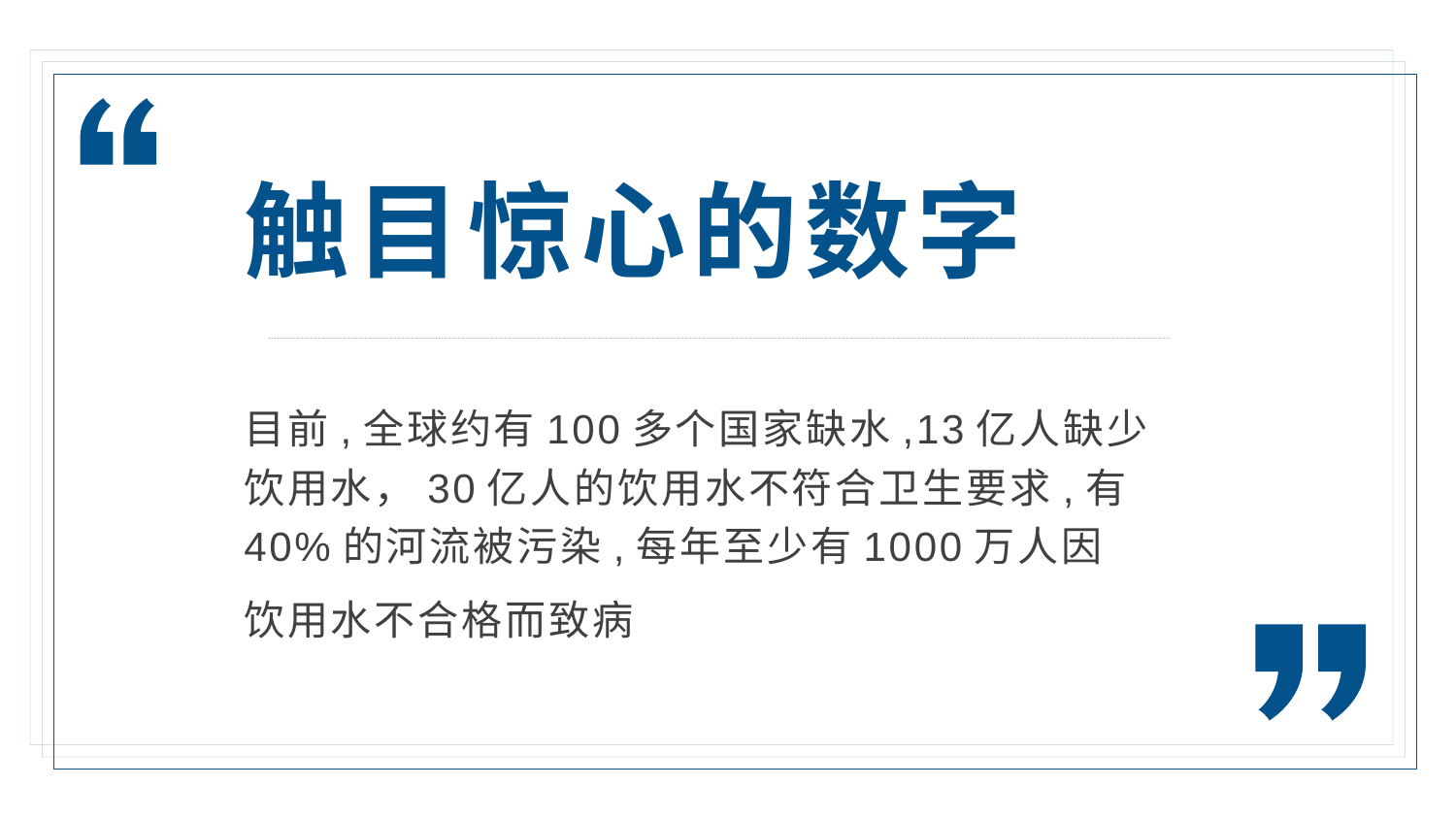

触目惊心的数字
目前,全球约有100多个国家缺水,13亿人缺少饮用水，30亿人的饮用水不符合卫生要求,有40%的河流被污染,每年至少有1000万人因
饮用水不合格而致病